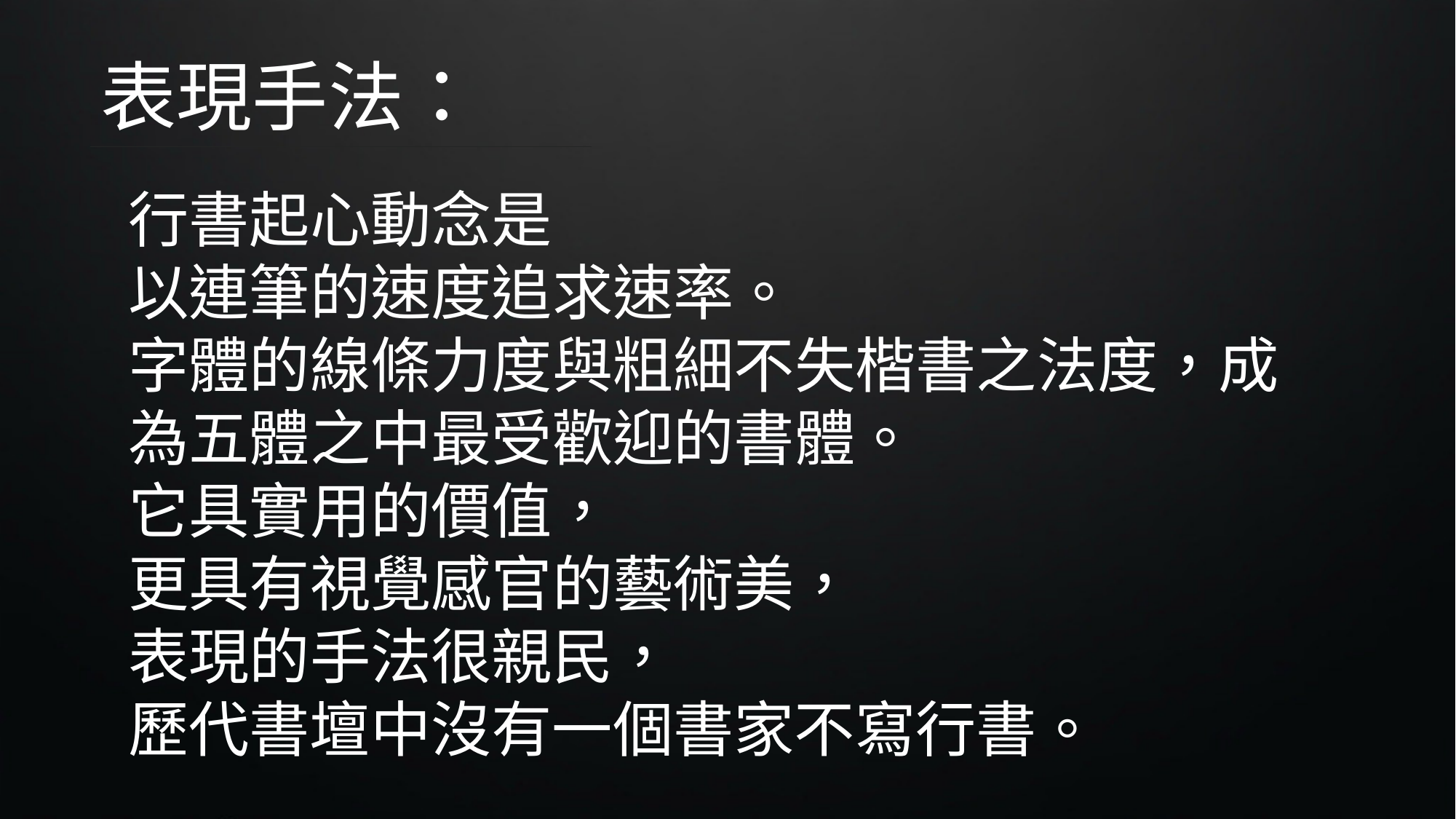

表現手法：
行書起心動念是
以連筆的速度追求速率。
字體的線條力度與粗細不失楷書之法度，成為五體之中最受歡迎的書體。
它具實用的價值，
更具有視覺感官的藝術美，
表現的手法很親民，
歷代書壇中沒有一個書家不寫行書。